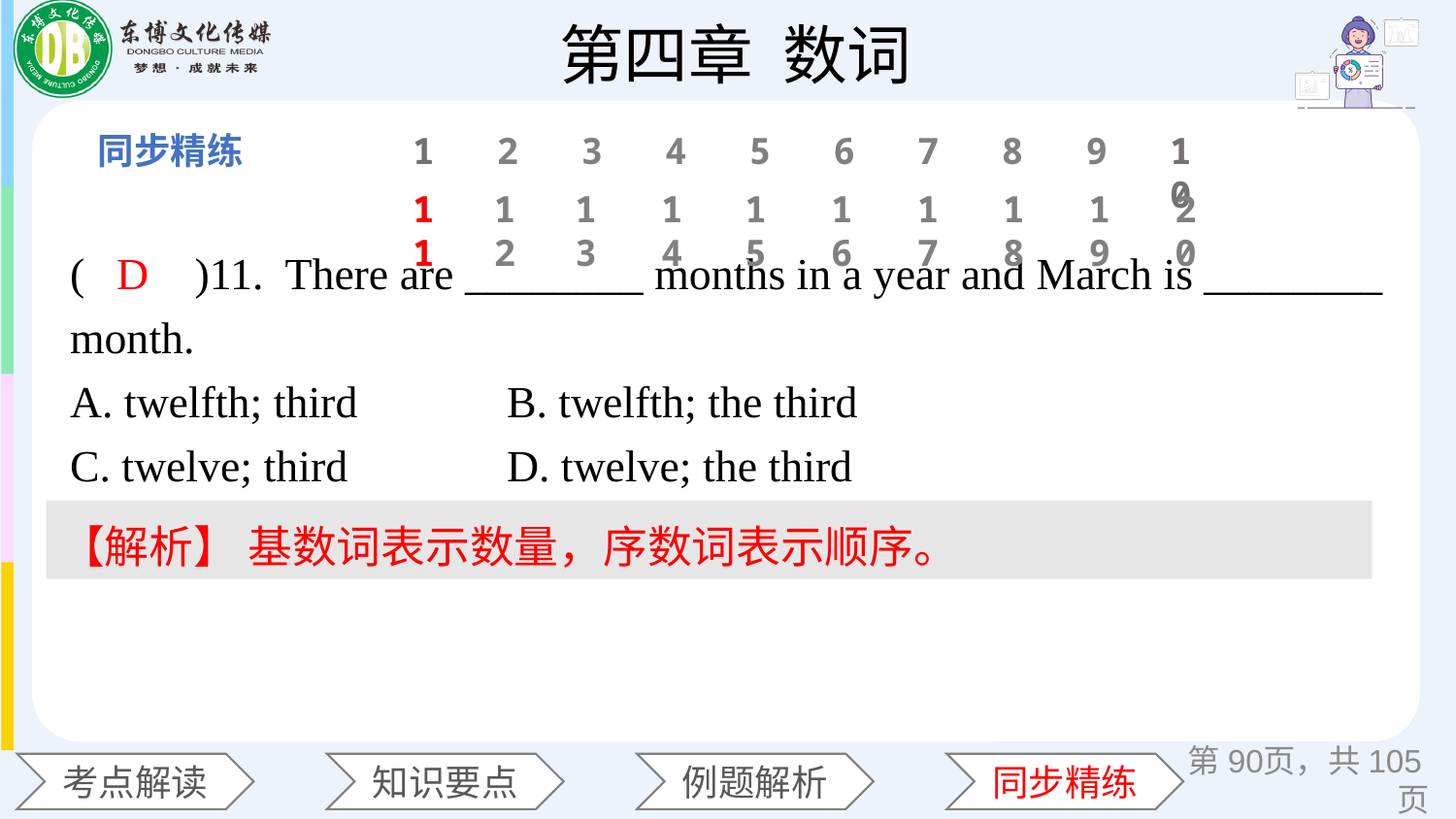

1
2
3
4
5
6
7
8
9
10
11
12
13
14
15
16
17
18
19
20
(　　)11.  There are ________ months in a year and March is ________ month.
A. twelfth; third    	B. twelfth; the third
C. twelve; third    	D. twelve; the third
D
【解析】 基数词表示数量，序数词表示顺序。
第90页，共105页